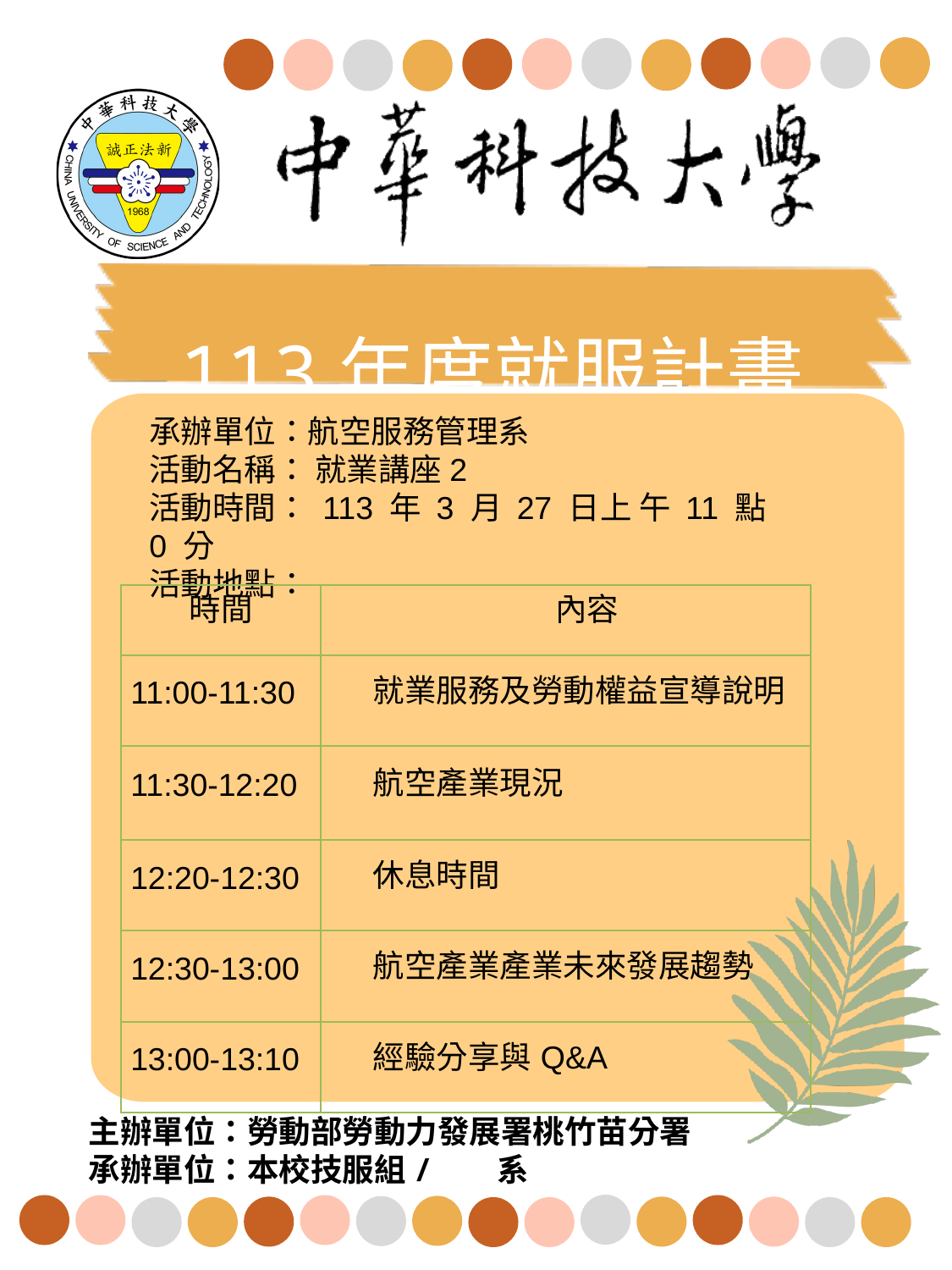

承辦單位：航空服務管理系
活動名稱： 就業講座2
活動時間： 113 年 3 月 27 日上 午 11 點 0 分
活動地點：
| 時間 | 內容 |
| --- | --- |
| 11:00-11:30 | 就業服務及勞動權益宣導說明 |
| 11:30-12:20 | 航空產業現況 |
| 12:20-12:30 | 休息時間 |
| 12:30-13:00 | 航空產業產業未來發展趨勢 |
| 13:00-13:10 | 經驗分享與Q&A |
主辦單位：勞動部勞動力發展署桃竹苗分署
承辦單位：本校技服組/   系